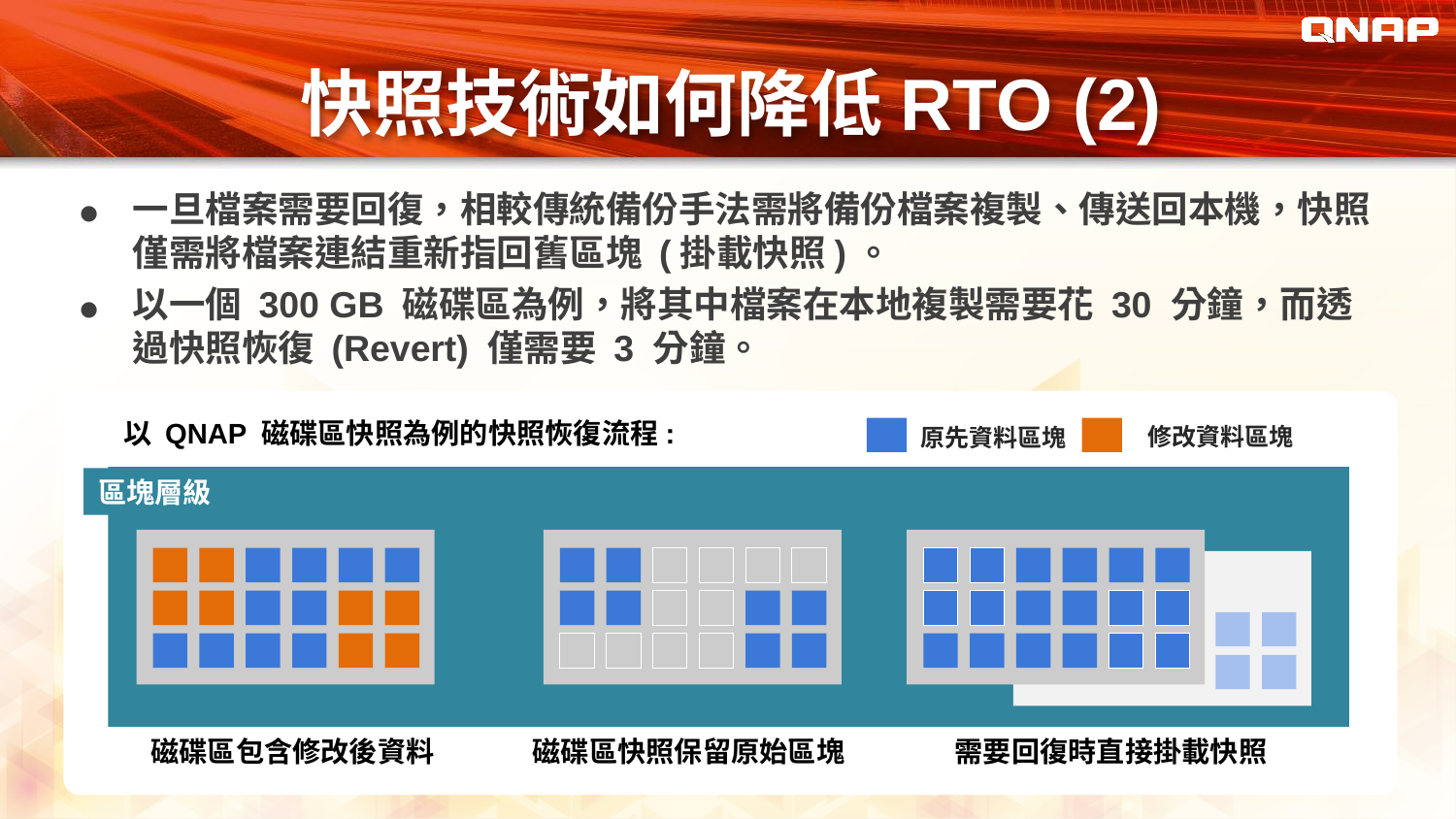

# 快照技術如何降低RTO (2)
一旦檔案需要回復，相較傳統備份手法需將備份檔案複製、傳送回本機，快照僅需將檔案連結重新指回舊區塊 (掛載快照)。
以一個 300 GB 磁碟區為例，將其中檔案在本地複製需要花 30 分鐘，而透過快照恢復 (Revert) 僅需要 3 分鐘。

以 QNAP 磁碟區快照為例的快照恢復流程:
修改資料區塊

原先資料區塊

區塊層級

磁碟區包含修改後資料
磁碟區快照保留原始區塊
需要回復時直接掛載快照